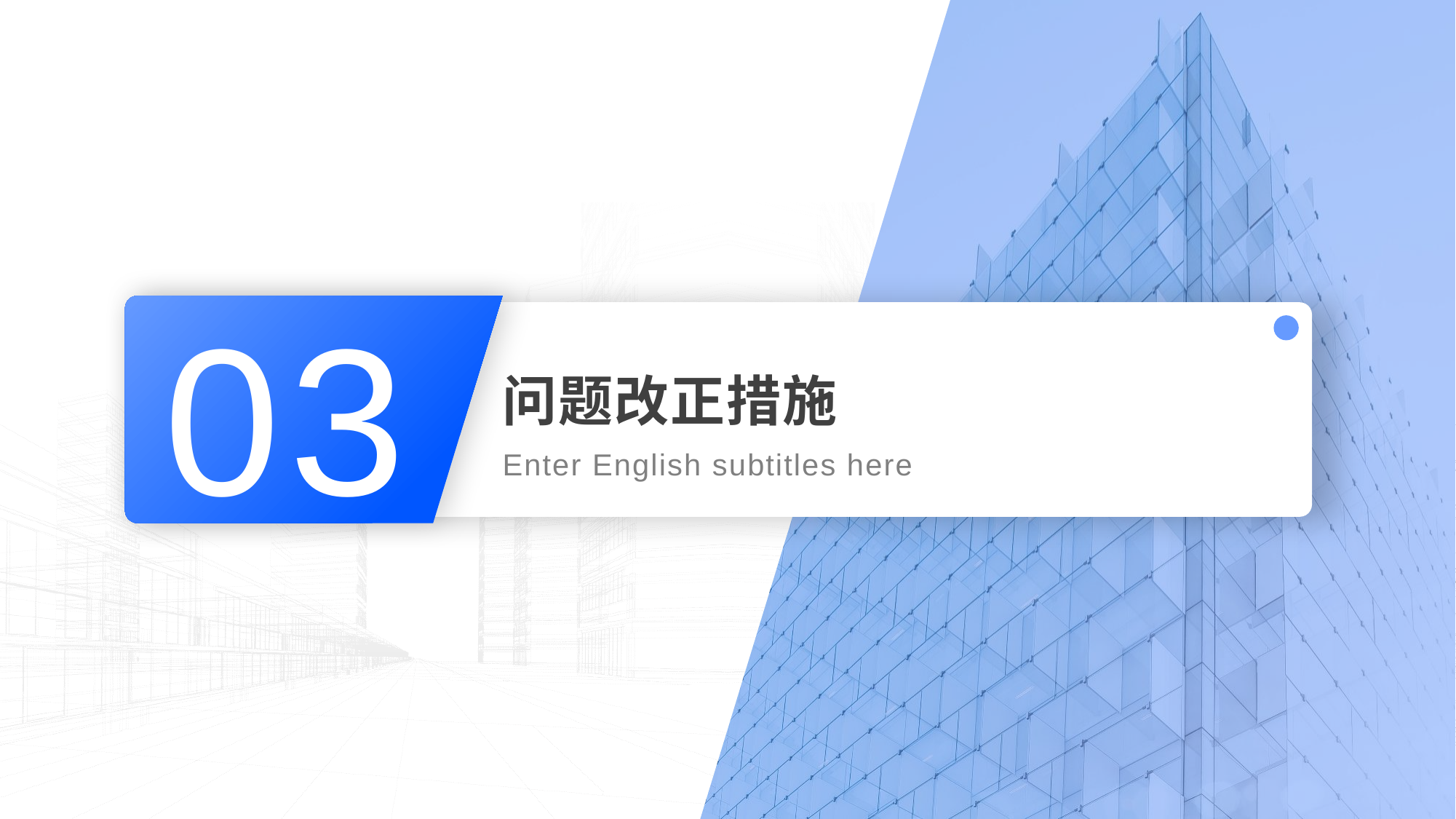

03
# 问题改正措施
Enter English subtitles here